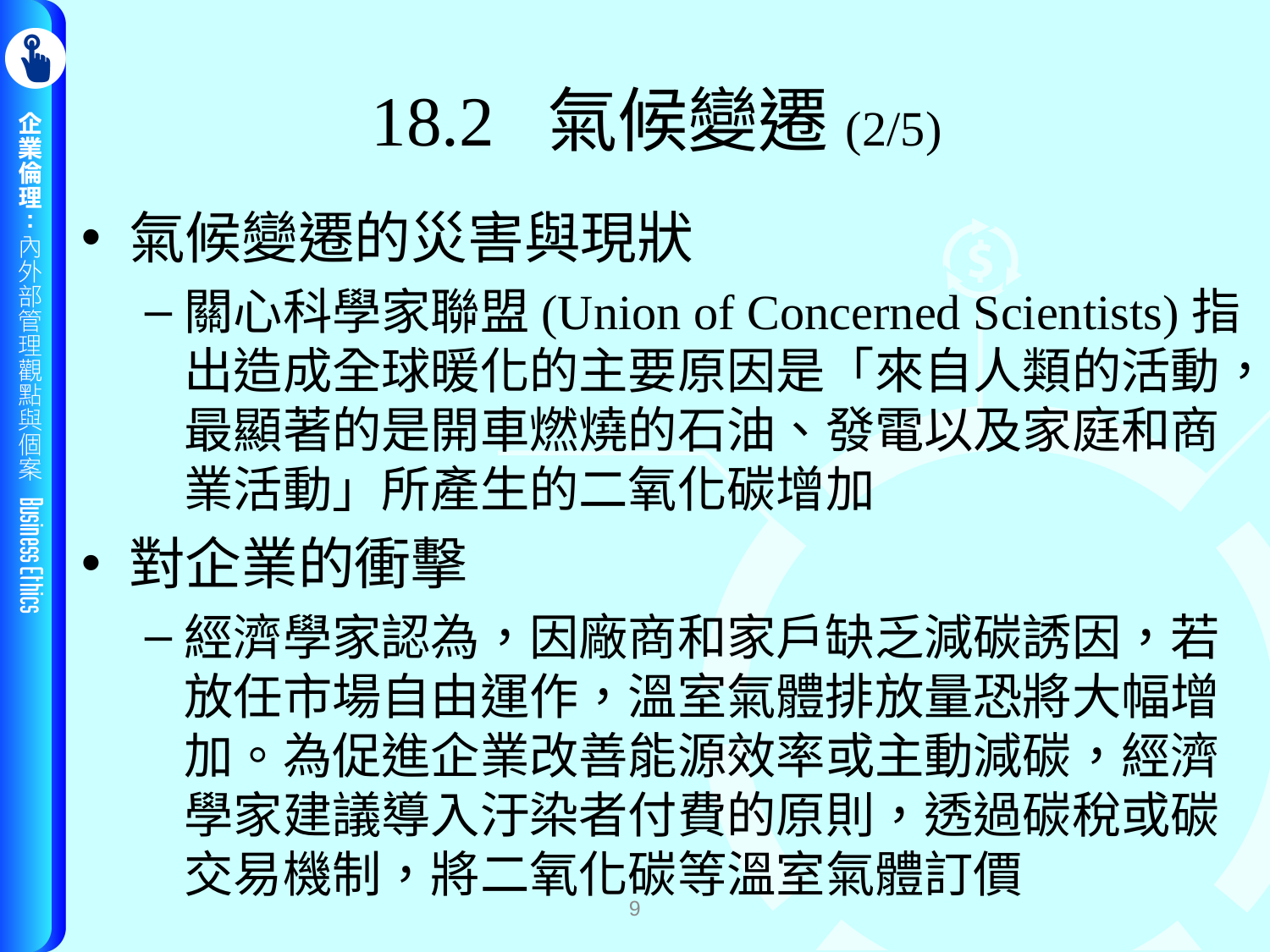

# 18.2  氣候變遷(2/5)
氣候變遷的災害與現狀
關心科學家聯盟(Union of Concerned Scientists)指出造成全球暖化的主要原因是「來自人類的活動，最顯著的是開車燃燒的石油、發電以及家庭和商業活動」所產生的二氧化碳增加
對企業的衝擊
經濟學家認為，因廠商和家戶缺乏減碳誘因，若放任市場自由運作，溫室氣體排放量恐將大幅增加。為促進企業改善能源效率或主動減碳，經濟學家建議導入汙染者付費的原則，透過碳稅或碳交易機制，將二氧化碳等溫室氣體訂價
9